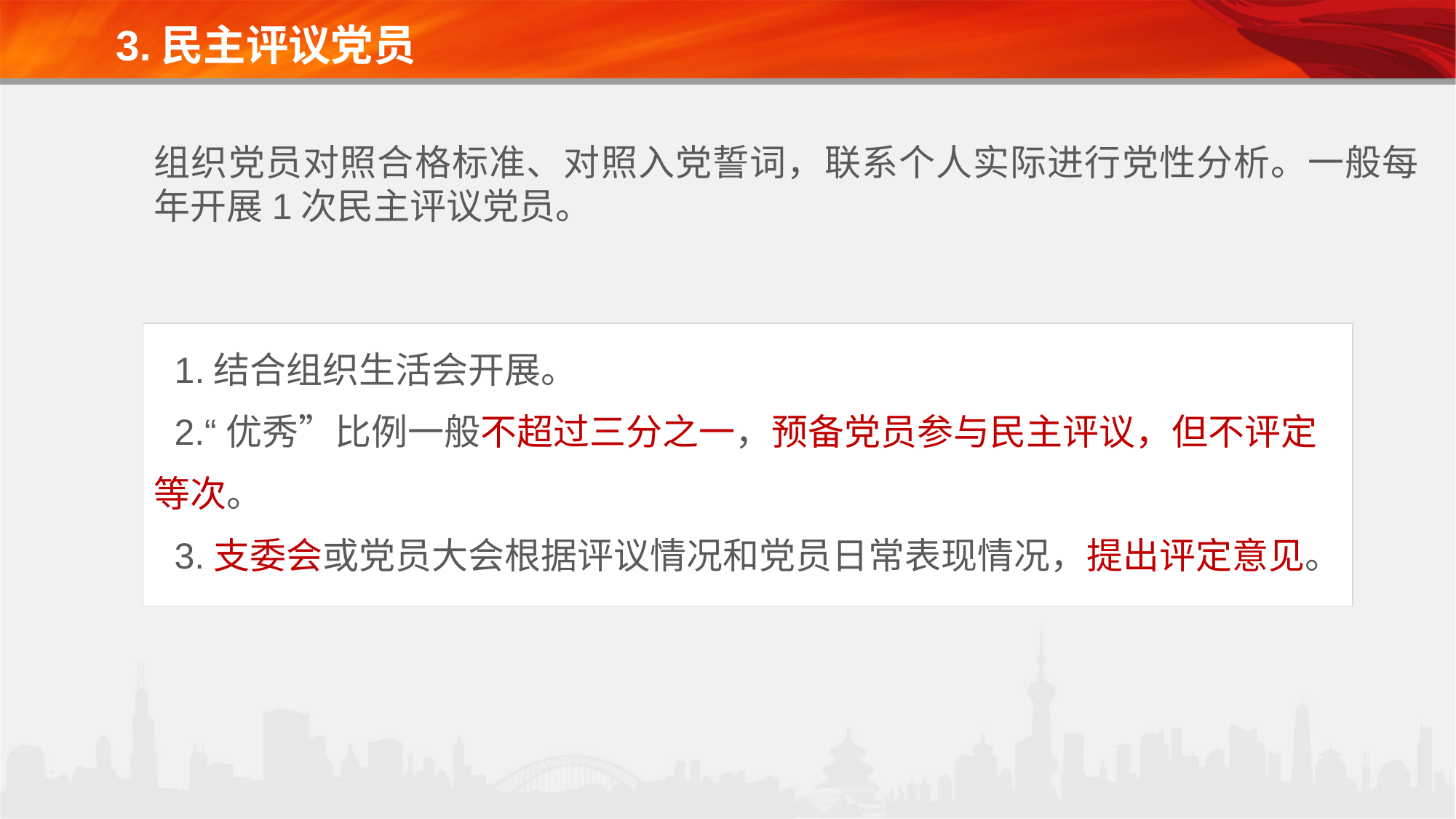

3.民主评议党员
组织党员对照合格标准、对照入党誓词，联系个人实际进行党性分析。一般每年开展1次民主评议党员。

  1.结合组织生活会开展。
  2.“优秀”比例一般不超过三分之一，预备党员参与民主评议，但不评定等次。
  3.支委会或党员大会根据评议情况和党员日常表现情况，提出评定意见。